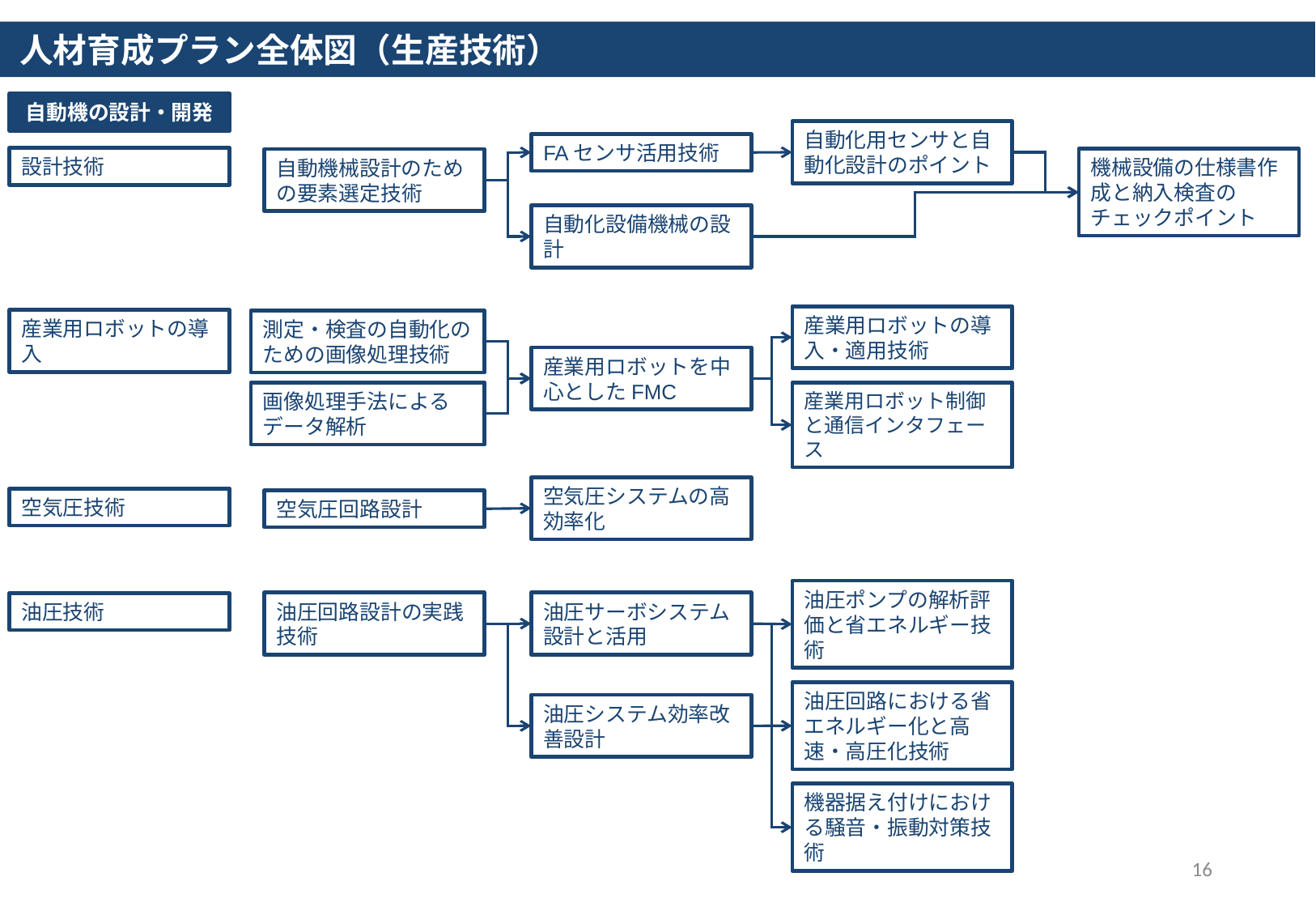

人材育成プラン全体図（生産技術）
自動機の設計・開発
自動化用センサと自動化設計のポイント
FAセンサ活用技術
設計技術
機械設備の仕様書作成と納入検査のチェックポイント
自動機械設計のための要素選定技術
自動化設備機械の設計
産業用ロボットの導入・適用技術
産業用ロボットの導入
測定・検査の自動化のための画像処理技術
産業用ロボットを中心としたFMC
画像処理手法によるデータ解析
産業用ロボット制御と通信インタフェース
空気圧システムの高効率化
空気圧技術
空気圧回路設計
油圧ポンプの解析評価と省エネルギー技術
油圧回路設計の実践技術
油圧サーボシステム設計と活用
油圧技術
油圧回路における省エネルギー化と高速・高圧化技術
油圧システム効率改善設計
機器据え付けにおける騒音・振動対策技術
16